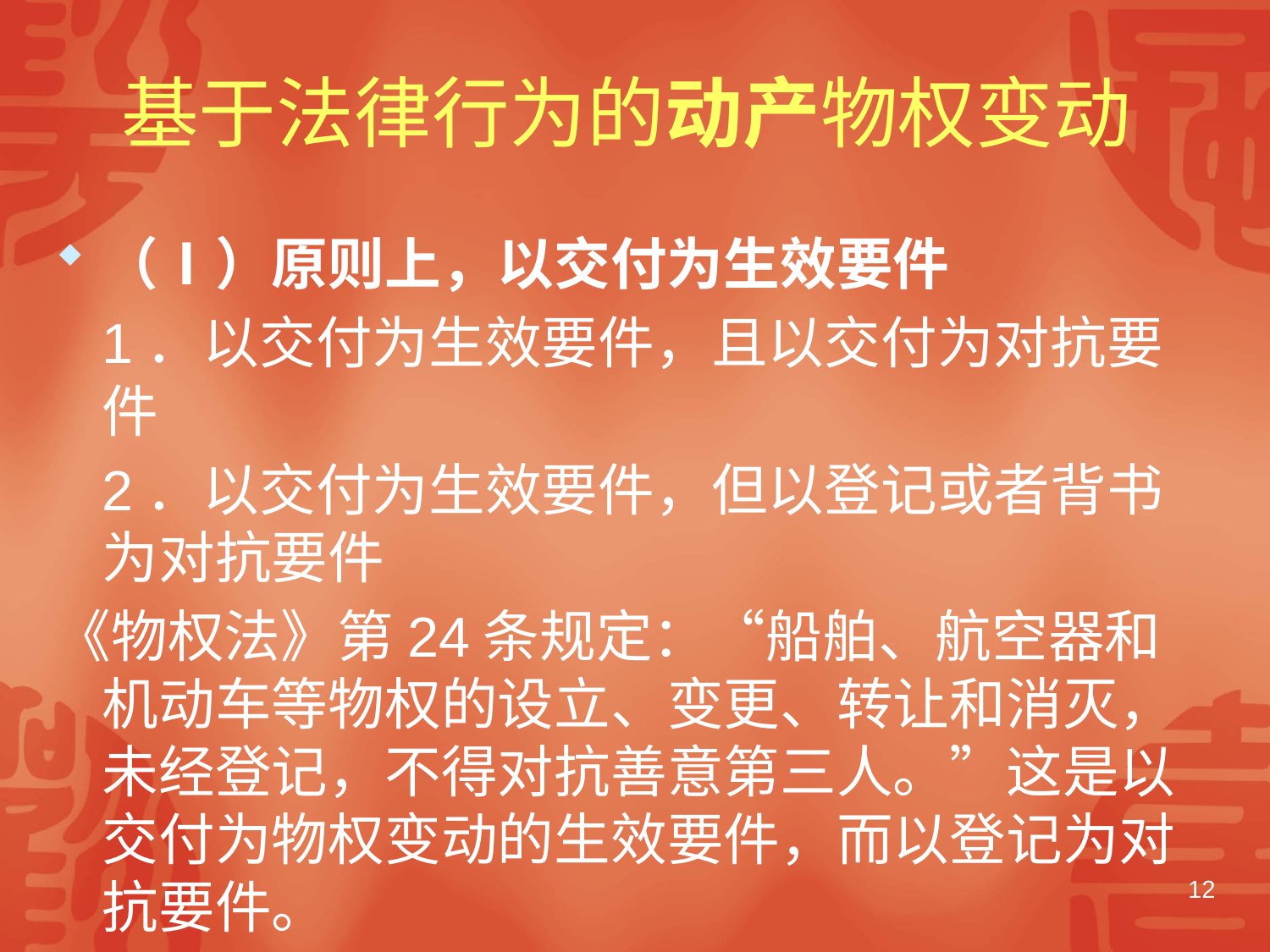

# 基于法律行为的动产物权变动
（Ⅰ）原则上，以交付为生效要件
   1．以交付为生效要件，且以交付为对抗要件
   2．以交付为生效要件，但以登记或者背书为对抗要件
《物权法》第24条规定：“船舶、航空器和机动车等物权的设立、变更、转让和消灭，未经登记，不得对抗善意第三人。”这是以交付为物权变动的生效要件，而以登记为对抗要件。
12